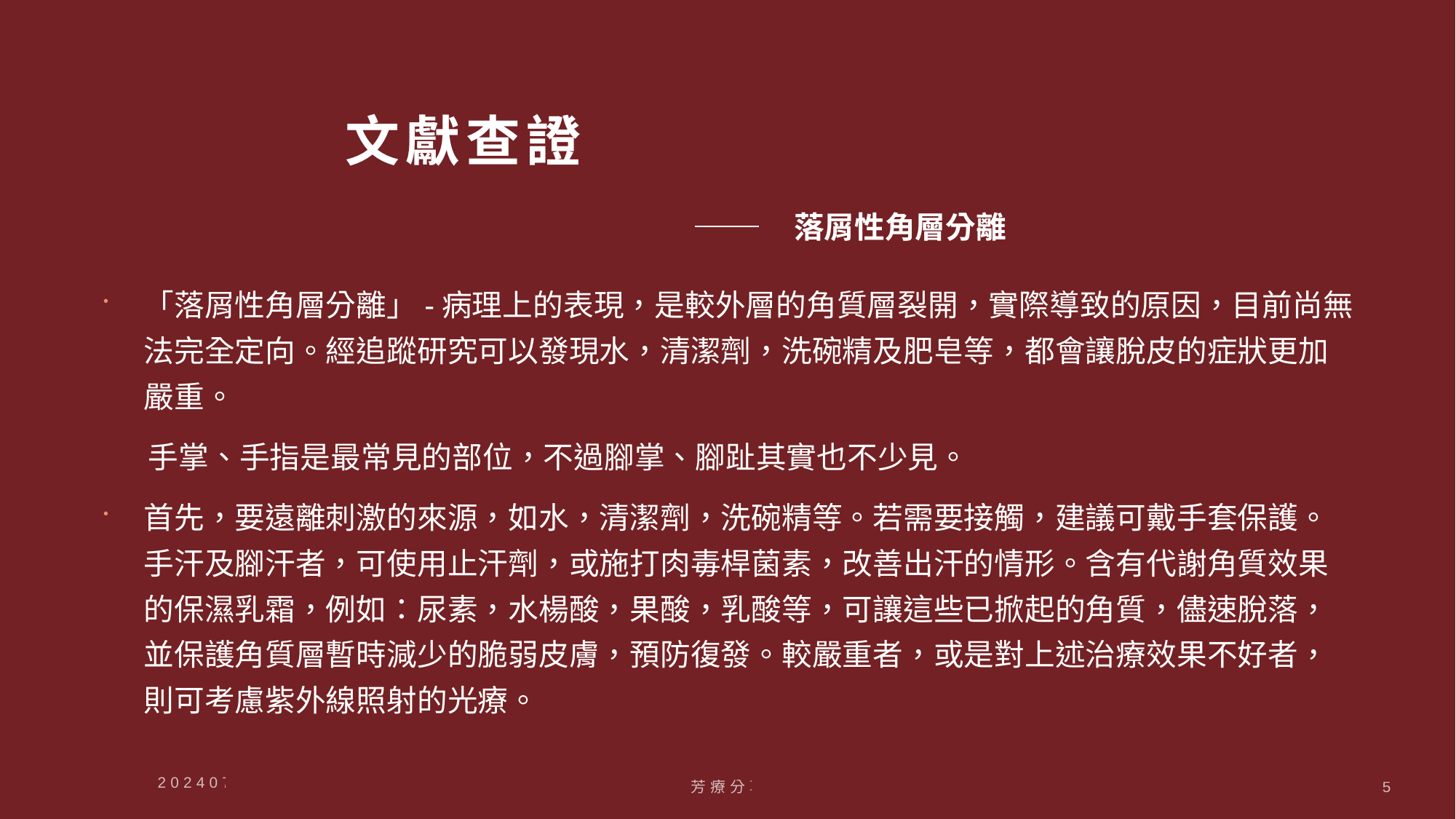

# 文獻查證
落屑性角層分離
「落屑性角層分離」-病理上的表現，是較外層的角質層裂開，實際導致的原因，目前尚無法完全定向。經追蹤研究可以發現水，清潔劑，洗碗精及肥皂等，都會讓脫皮的症狀更加嚴重。
      手掌、手指是最常見的部位，不過腳掌、腳趾其實也不少見。
首先，要遠離刺激的來源，如水，清潔劑，洗碗精等。若需要接觸，建議可戴手套保護。手汗及腳汗者，可使用止汗劑，或施打肉毒桿菌素，改善出汗的情形。含有代謝角質效果的保濕乳霜，例如：尿素，水楊酸，果酸，乳酸等，可讓這些已掀起的角質，儘速脫落，並保護角質層暫時減少的脆弱皮膚，預防復發。較嚴重者，或是對上述治療效果不好者，則可考慮紫外線照射的光療。

20240722
芳療分享
5